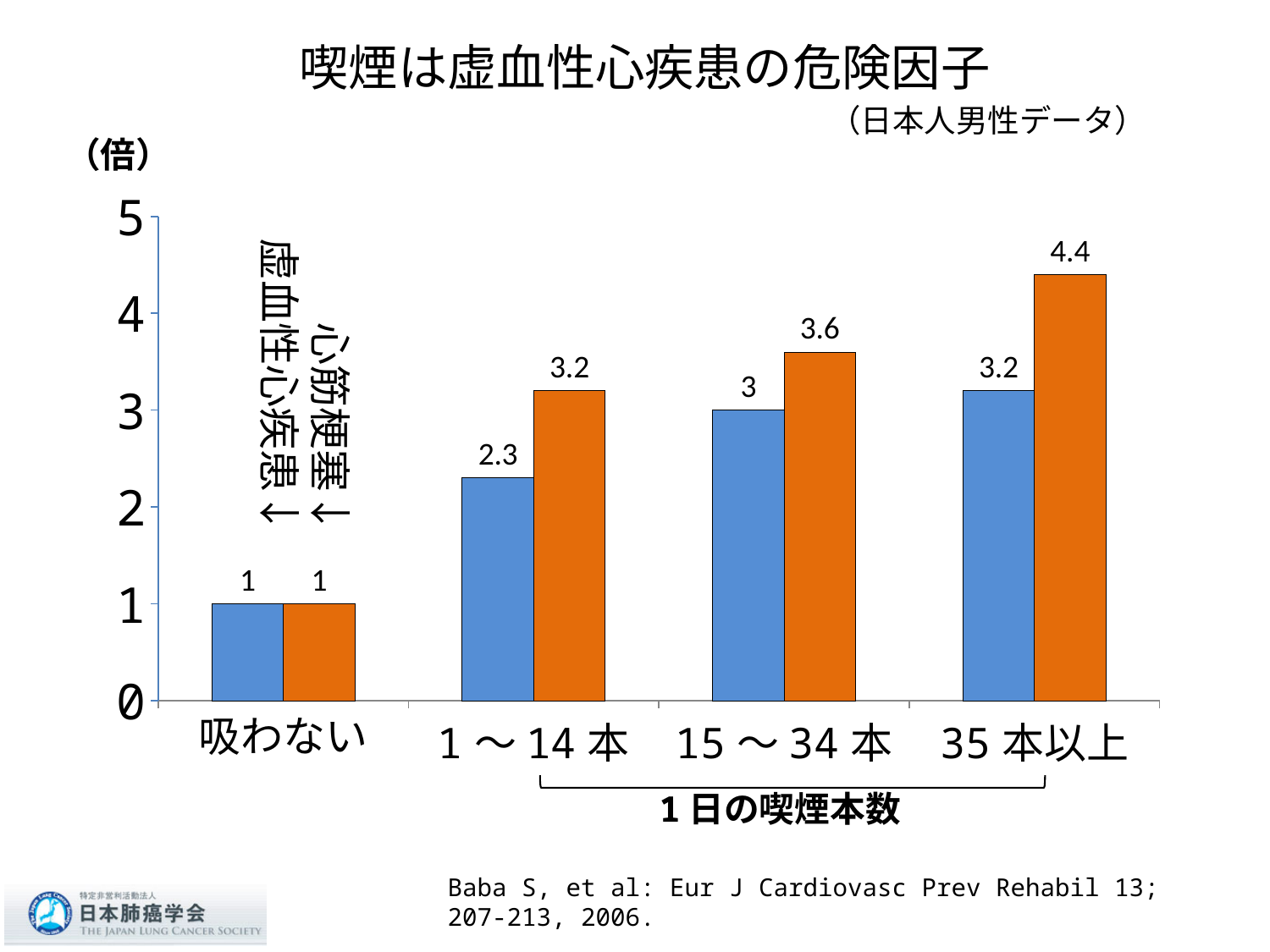

# 喫煙は虚血性心疾患の危険因子
（日本人男性データ）
（倍）

### Chart

| Category | 系列 1 | 系列 2 |
|---|---|---|
| 吸わない | 1.0 | 1.0 |
| 1～14本 | 2.3 | 3.2 |
| 15～34本 | 3.0 | 3.6 |
| 35本以上 | 3.2 | 4.4 |
　　心筋梗塞↓
虚血性心疾患↓

1日の喫煙本数
Baba S, et al: Eur J Cardiovasc Prev Rehabil 13; 207-213, 2006.